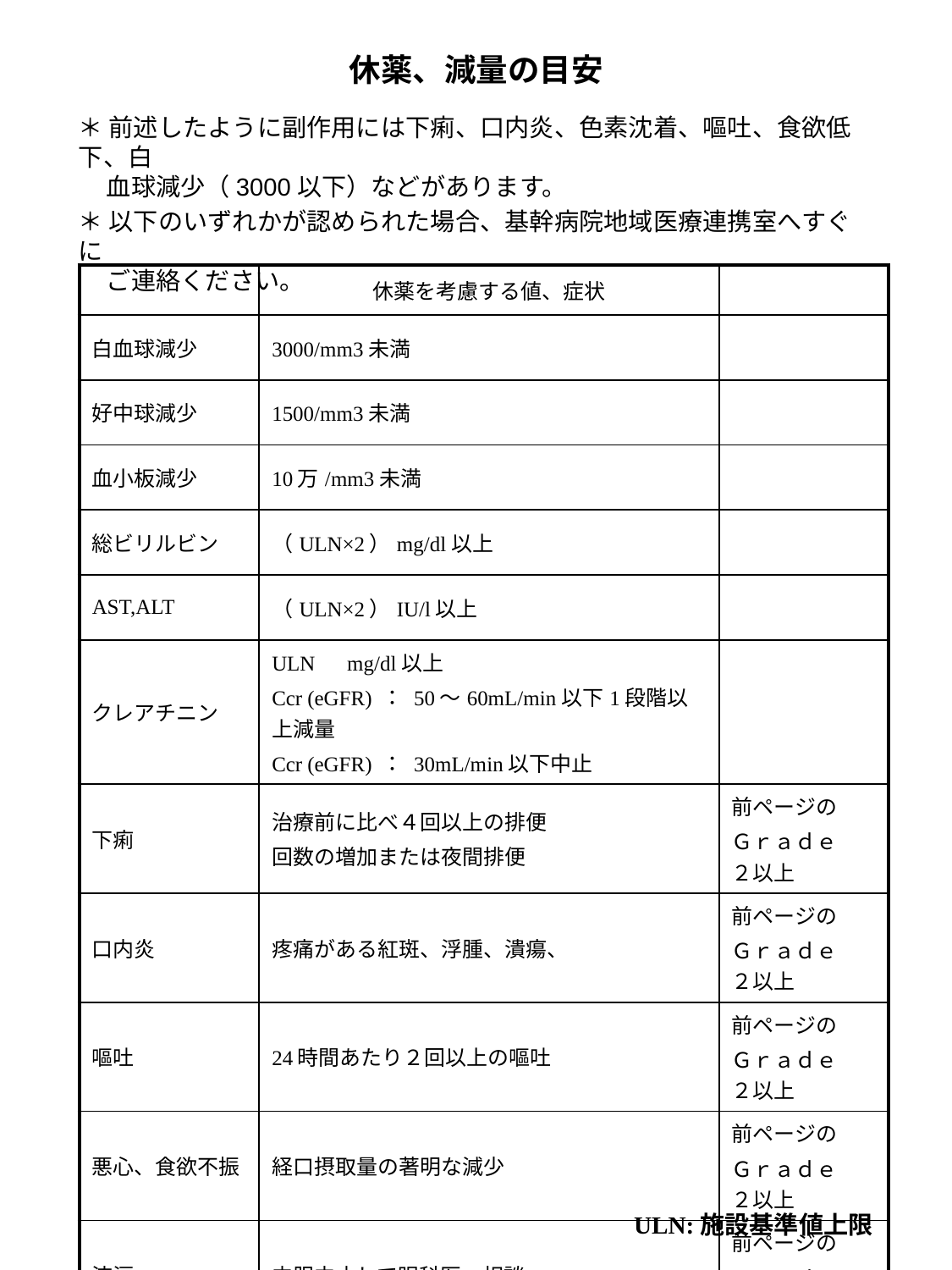

休薬、減量の目安
＊ 前述したように副作用には下痢、口内炎、色素沈着、嘔吐、食欲低下、白
    血球減少（3000以下）などがあります。
＊ 以下のいずれかが認められた場合、基幹病院地域医療連携室へすぐに
    ご連絡ください。
|  | 休薬を考慮する値、症状 |  |
| --- | --- | --- |
| 白血球減少 | 3000/mm3未満 |  |
| 好中球減少 | 1500/mm3未満 |  |
| 血小板減少 | 10万/mm3未満 |  |
| 総ビリルビン | （ULN×2）mg/dl以上 |  |
| AST,ALT | （ULN×2）IU/l以上 |  |
| クレアチニン | ULN　mg/dl以上　 Ccr (eGFR) ： 50～60mL/min以下1段階以上減量 Ccr (eGFR) ： 30mL/min以下中止 |  |
| 下痢 | 治療前に比べ４回以上の排便 回数の増加または夜間排便 | 前ページの Ｇｒａｄｅ　２以上 |
| 口内炎 | 疼痛がある紅斑、浮腫、潰瘍、 | 前ページの Ｇｒａｄｅ　２以上 |
| 嘔吐 | 24時間あたり２回以上の嘔吐 | 前ページの Ｇｒａｄｅ　２以上 |
| 悪心、食欲不振 | 経口摂取量の著明な減少 | 前ページの Ｇｒａｄｅ　２以上 |
| 流涙 | 内服中止して眼科医へ相談 | 前ページの Ｇｒａｄｅ　２以上 |
| 手足症候群 | 疼痛を伴う皮膚変化または高度な皮膚変化 疼痛が消失するまで休薬 | 前ページの Ｇｒａｄｅ　２以上 |
ULN:施設基準値上限